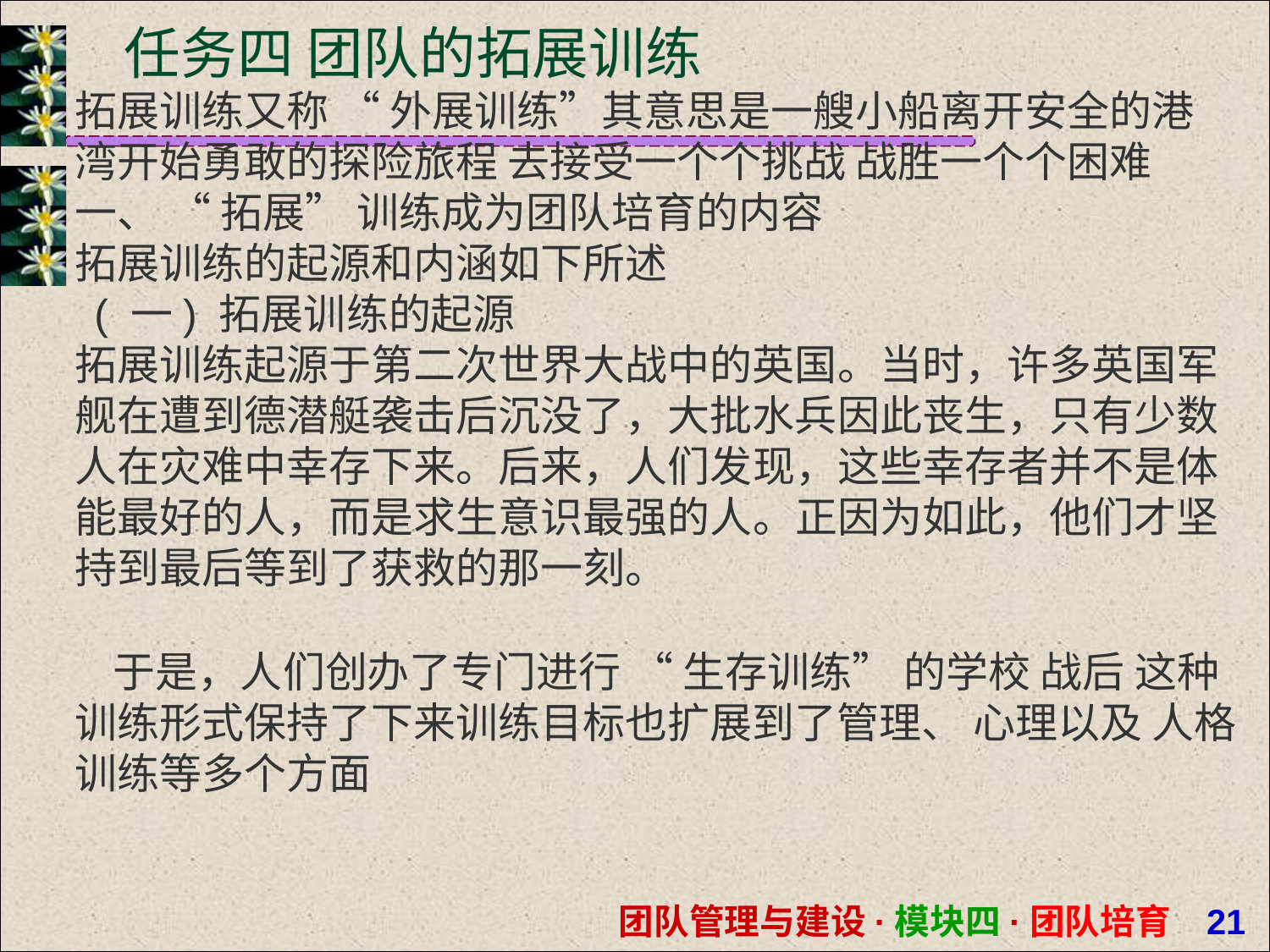

# 任务四 团队的拓展训练

拓展训练又称 “ 外展训练”其意思是一艘小船离开安全的港 湾开始勇敢的探险旅程 去接受一个个挑战 战胜一个个困难 一、 “ 拓展” 训练成为团队培育的内容
拓展训练的起源和内涵如下所述  ( 一) 拓展训练的起源
拓展训练起源于第二次世界大战中的英国。当时，许多英国军 舰在遭到德潜艇袭击后沉没了，大批水兵因此丧生，只有少数 人在灾难中幸存下来。后来，人们发现，这些幸存者并不是体 能最好的人，而是求生意识最强的人。正因为如此，他们才坚 持到最后等到了获救的那一刻。

   于是，人们创办了专门进行 “ 生存训练” 的学校 战后 这种训练形式保持了下来训练目标也扩展到了管理、 心理以及 人格训练等多个方面

团队管理与建设·模块四·团队培育 21